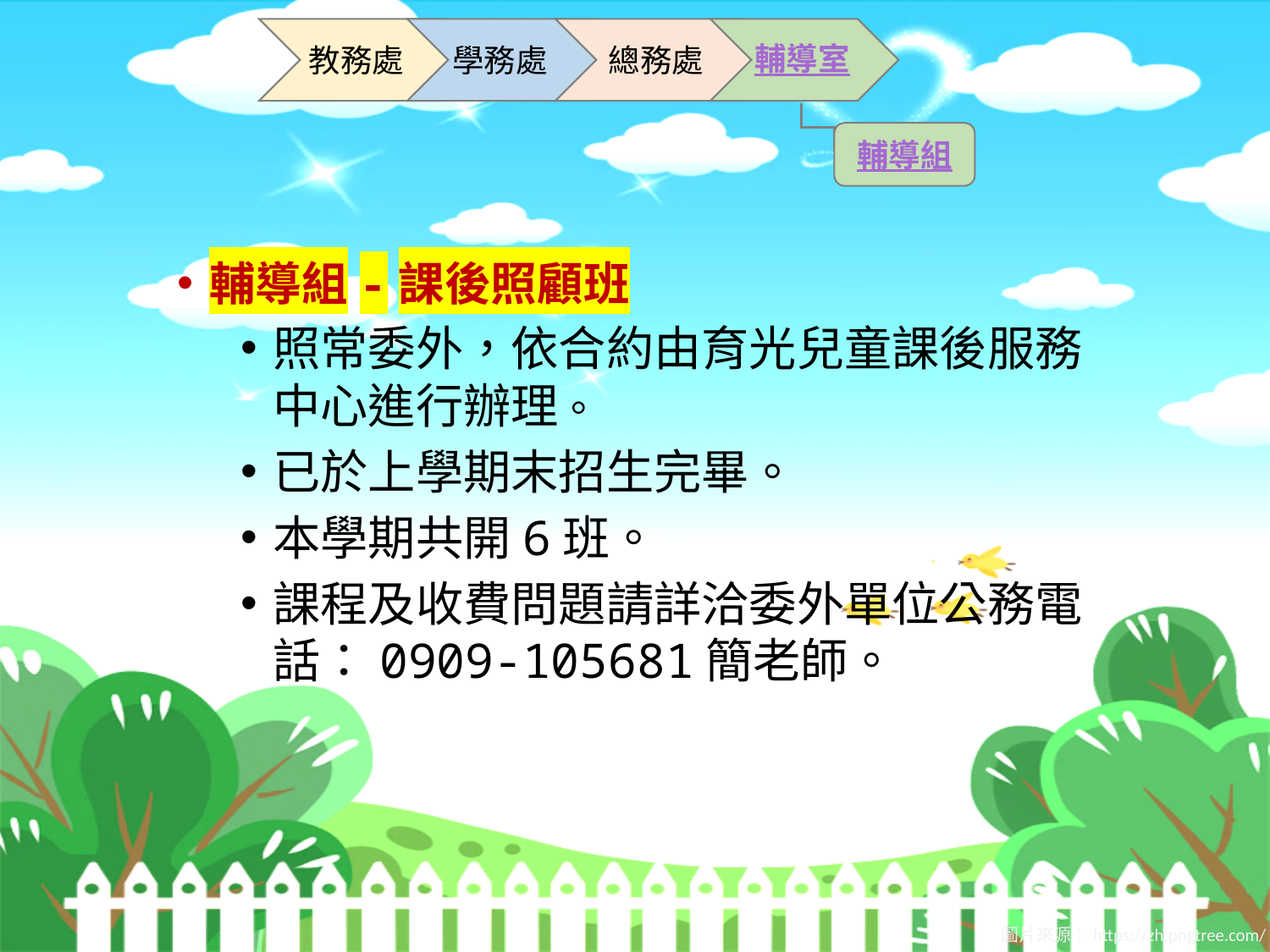

輔導室
教務處
學務處
總務處
輔導組
輔導組-課後照顧班
照常委外，依合約由育光兒童課後服務中心進行辦理。
已於上學期末招生完畢。
本學期共開6班。
課程及收費問題請詳洽委外單位公務電話：0909-105681簡老師。